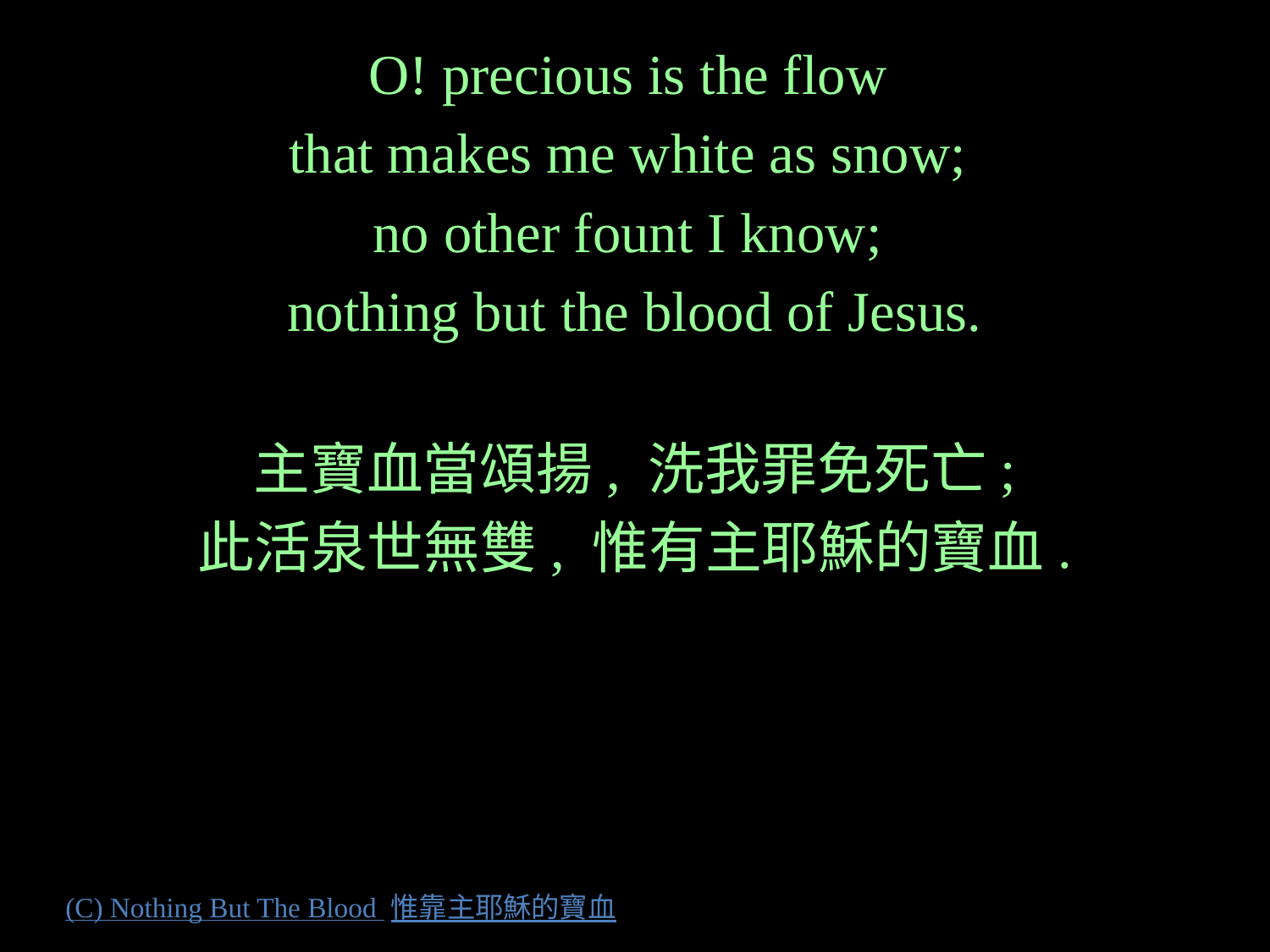

O! precious is the flow
that makes me white as snow;
no other fount I know;
nothing but the blood of Jesus.

主寶血當頌揚, 洗我罪免死亡;
此活泉世無雙, 惟有主耶穌的寶血.

# (C) Nothing But The Blood 惟靠主耶穌的寶血